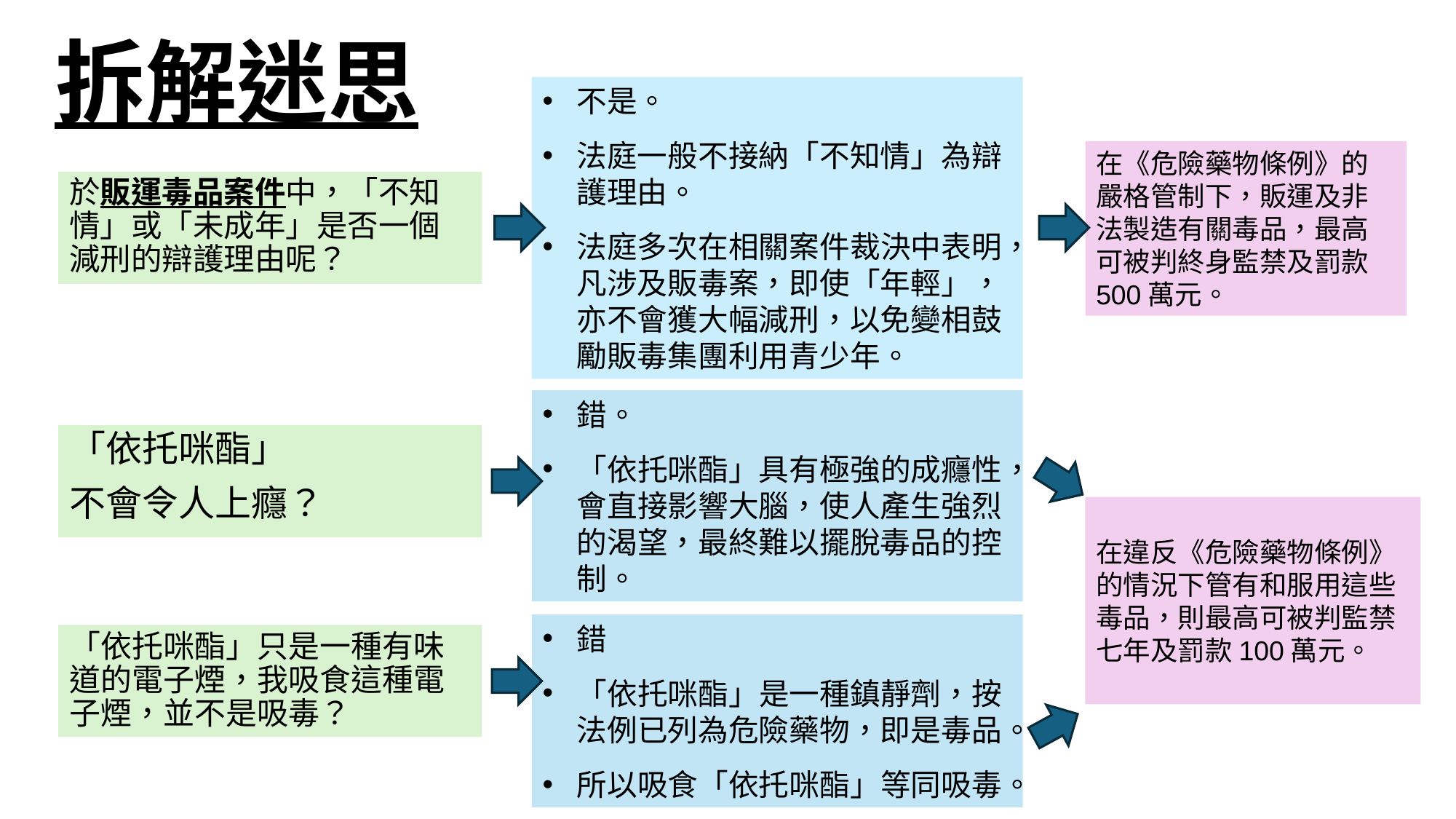

# 拆解迷思
不是。
法庭一般不接納「不知情」為辯護理由。
法庭多次在相關案件裁決中表明，凡涉及販毒案，即使「年輕」，亦不會獲大幅減刑，以免變相鼓勵販毒集團利用青少年。
在《危險藥物條例》的嚴格管制下，販運及非法製造有關毒品，最高可被判終身監禁及罰款500萬元。
於販運毒品案件中，「不知情」或「未成年」是否一個減刑的辯護理由呢？

錯。
「依托咪酯」具有極強的成癮性，會直接影響大腦，使人產生強烈的渴望，最終難以擺脫毒品的控制。
「依托咪酯」
不會令人上癮？

在違反《危險藥物條例》的情況下管有和服用這些毒品，則最高可被判監禁七年及罰款100萬元。

錯
「依托咪酯」是一種鎮靜劑，按法例已列為危險藥物，即是毒品。
所以吸食「依托咪酯」等同吸毒。
「依托咪酯」只是一種有味道的電子煙，我吸食這種電子煙，並不是吸毒？